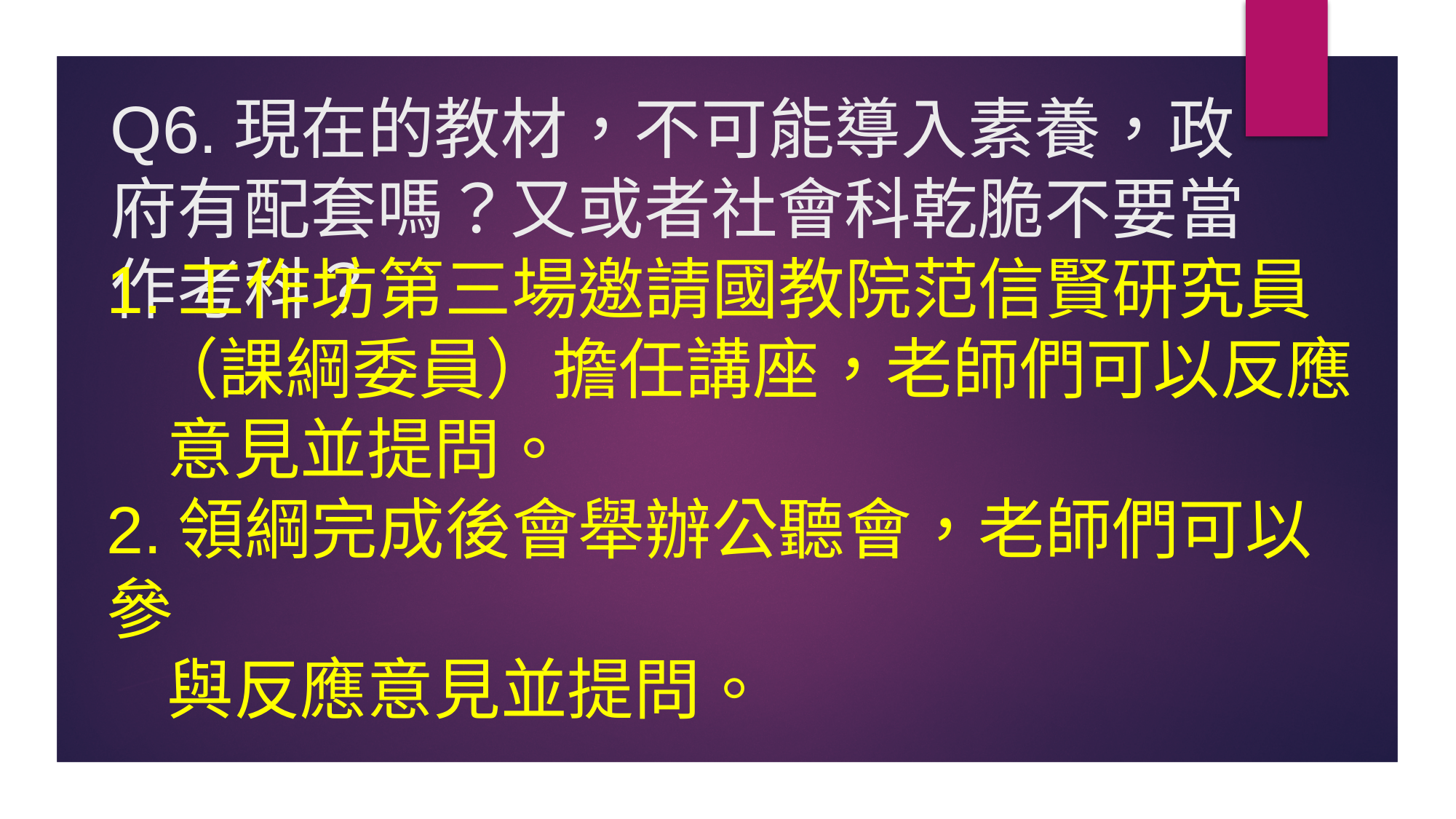

# Q6.現在的教材，不可能導入素養，政府有配套嗎？又或者社會科乾脆不要當作考科？
1.工作坊第三場邀請國教院范信賢研究員
  （課綱委員）擔任講座，老師們可以反應
   意見並提問。
2.領綱完成後會舉辦公聽會，老師們可以參
   與反應意見並提問。